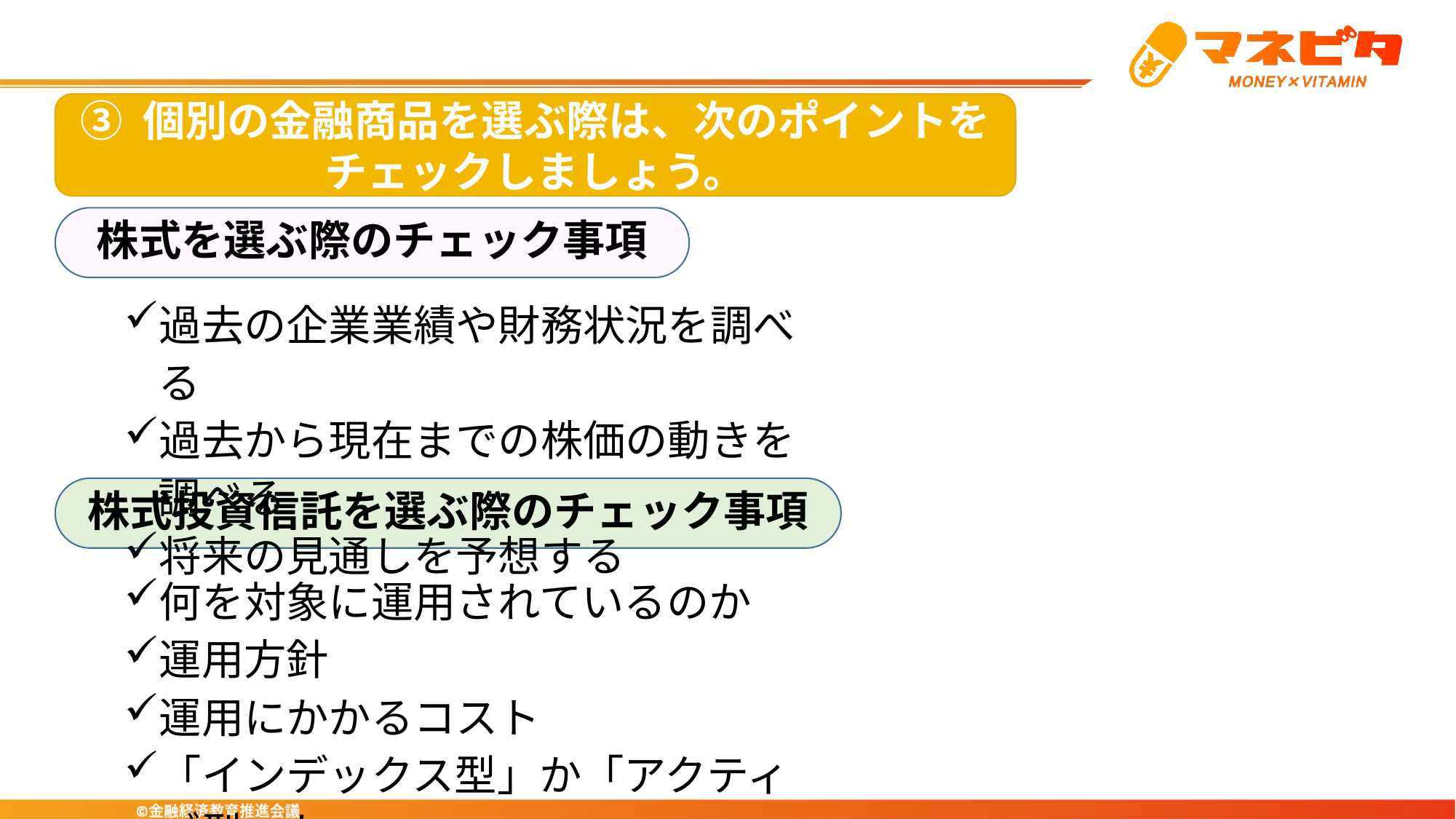

③ 個別の金融商品を選ぶ際は、次のポイントを
チェックしましょう。
株式を選ぶ際のチェック事項
過去の企業業績や財務状況を調べる
過去から現在までの株価の動きを調べる
将来の見通しを予想する
株式投資信託を選ぶ際のチェック事項
何を対象に運用されているのか
運用方針
運用にかかるコスト
「インデックス型」か「アクティブ型」か